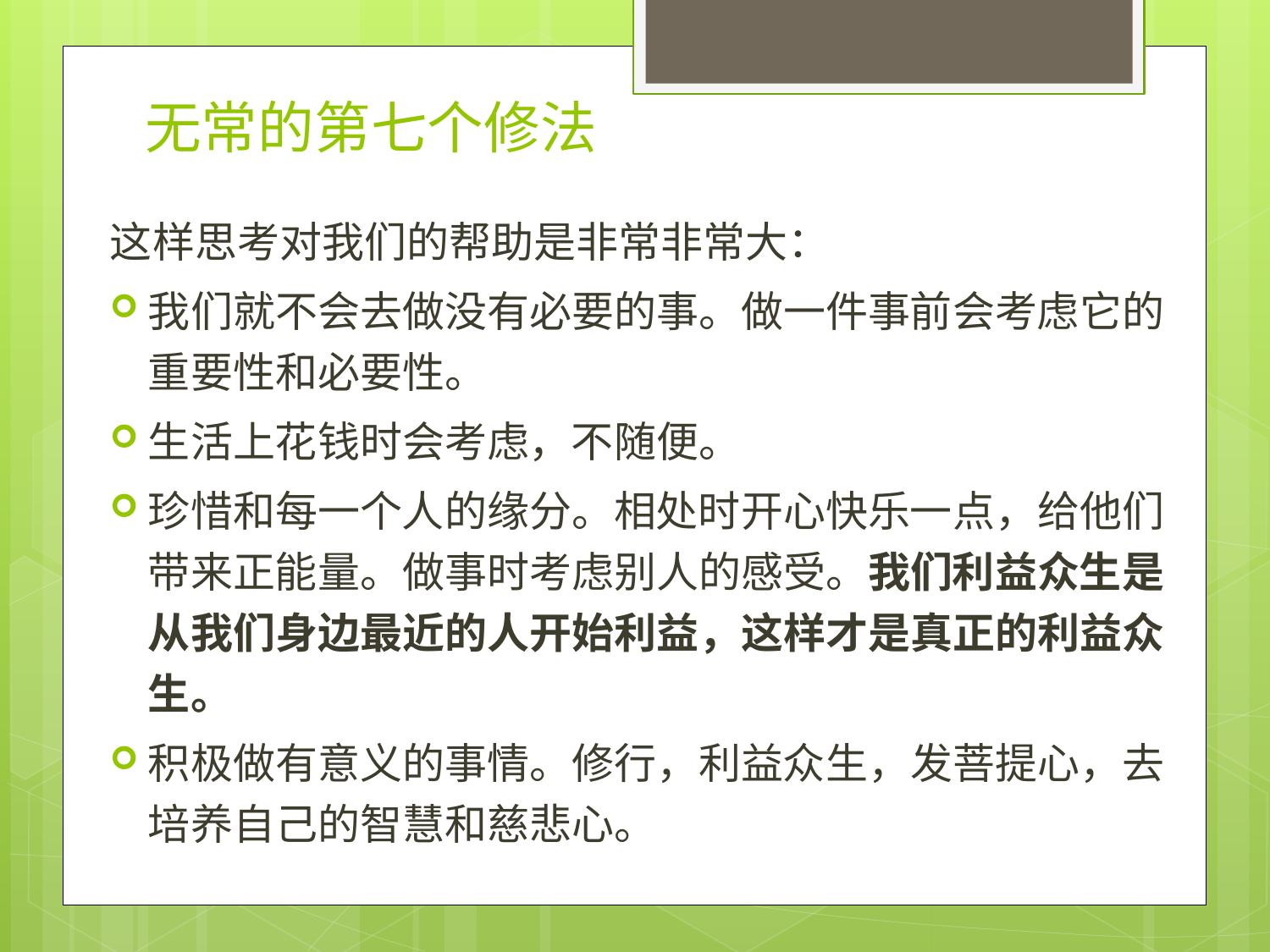

# 无常的第七个修法
这样思考对我们的帮助是非常非常大：
我们就不会去做没有必要的事。做一件事前会考虑它的重要性和必要性。
生活上花钱时会考虑，不随便。
珍惜和每一个人的缘分。相处时开心快乐一点，给他们带来正能量。做事时考虑别人的感受。我们利益众生是从我们身边最近的人开始利益，这样才是真正的利益众生。
积极做有意义的事情。修行，利益众生，发菩提心，去培养自己的智慧和慈悲心。